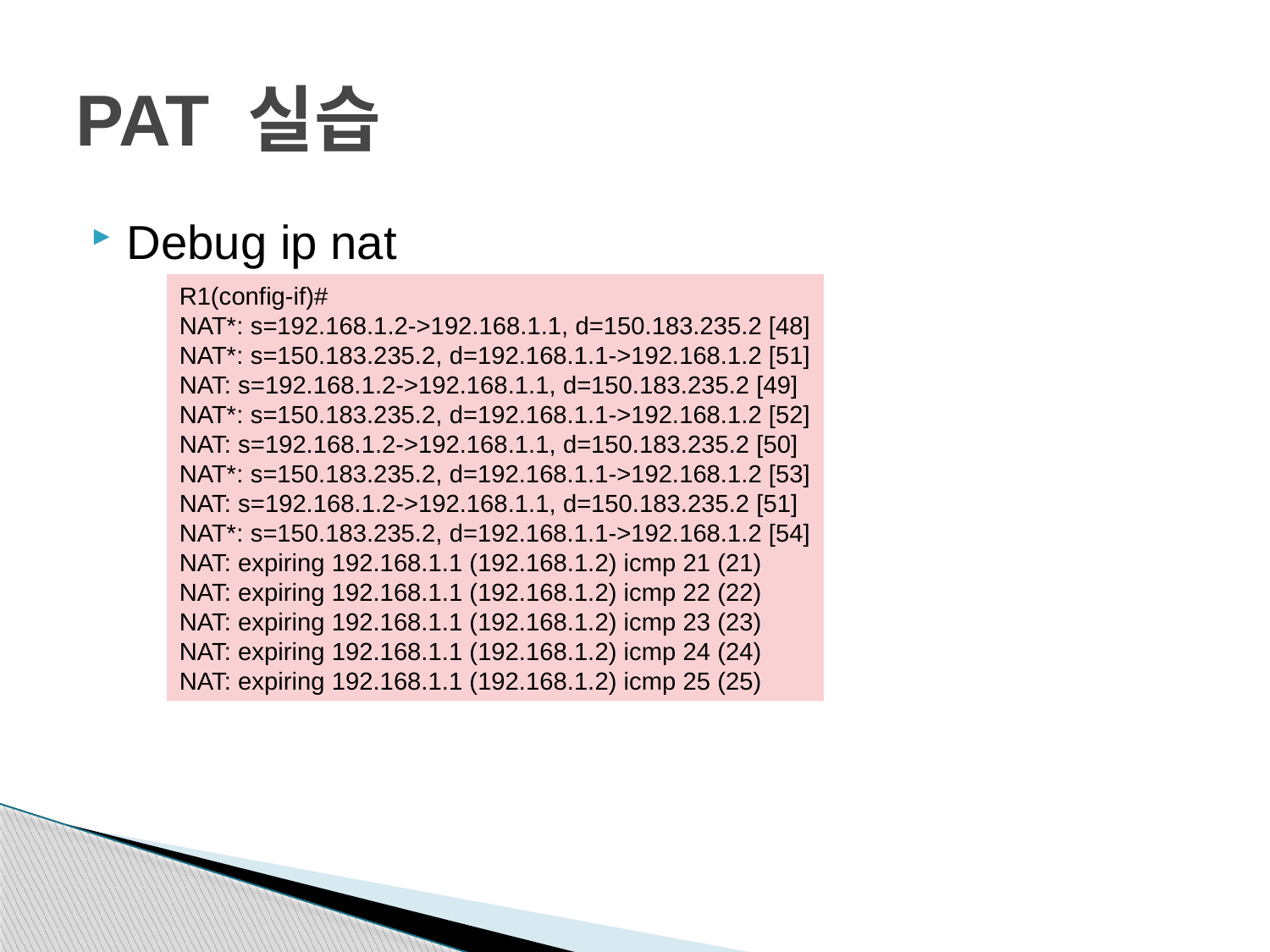

# PAT 실습
Debug ip nat
R1(config-if)#
NAT*: s=192.168.1.2->192.168.1.1, d=150.183.235.2 [48]
NAT*: s=150.183.235.2, d=192.168.1.1->192.168.1.2 [51]
NAT: s=192.168.1.2->192.168.1.1, d=150.183.235.2 [49]
NAT*: s=150.183.235.2, d=192.168.1.1->192.168.1.2 [52]
NAT: s=192.168.1.2->192.168.1.1, d=150.183.235.2 [50]
NAT*: s=150.183.235.2, d=192.168.1.1->192.168.1.2 [53]
NAT: s=192.168.1.2->192.168.1.1, d=150.183.235.2 [51]
NAT*: s=150.183.235.2, d=192.168.1.1->192.168.1.2 [54]
NAT: expiring 192.168.1.1 (192.168.1.2) icmp 21 (21)
NAT: expiring 192.168.1.1 (192.168.1.2) icmp 22 (22)
NAT: expiring 192.168.1.1 (192.168.1.2) icmp 23 (23)
NAT: expiring 192.168.1.1 (192.168.1.2) icmp 24 (24)
NAT: expiring 192.168.1.1 (192.168.1.2) icmp 25 (25)